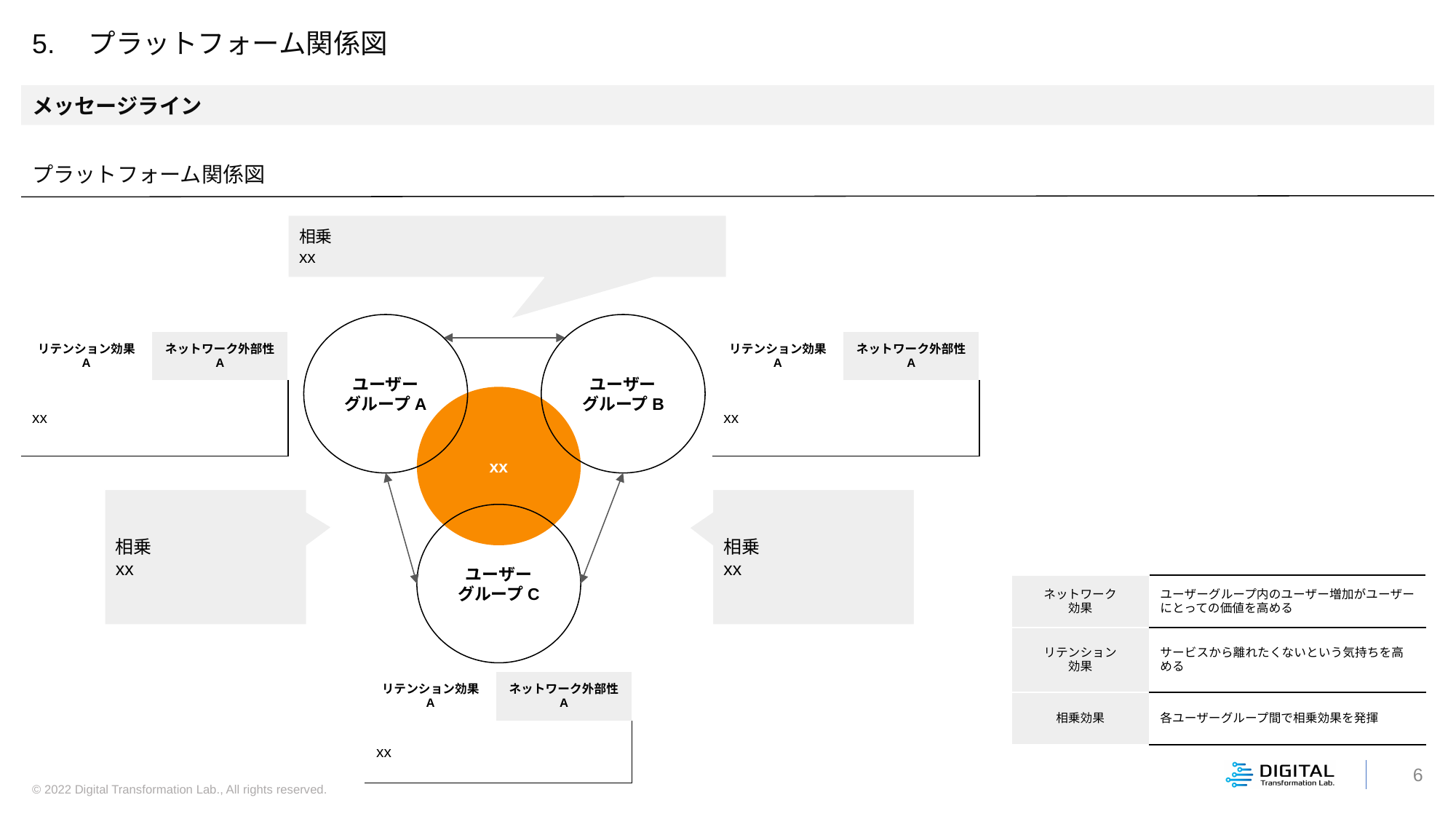

5.　プラットフォーム関係図
メッセージライン
プラットフォーム関係図
相乗
xx
ユーザー
グループA
ユーザー
グループB
| リテンション効果 A | ネットワーク外部性 A |
| --- | --- |
| xx |  |
| リテンション効果 A | ネットワーク外部性 A |
| --- | --- |
| xx |  |
xx
相乗
xx
相乗
xx
ユーザー
グループC
| ネットワーク 効果 | ユーザーグループ内のユーザー増加がユーザーにとっての価値を高める |
| --- | --- |
| リテンション 効果 | サービスから離れたくないという気持ちを高める |
| 相乗効果 | 各ユーザーグループ間で相乗効果を発揮 |
| リテンション効果 A | ネットワーク外部性 A |
| --- | --- |
| xx |  |
6